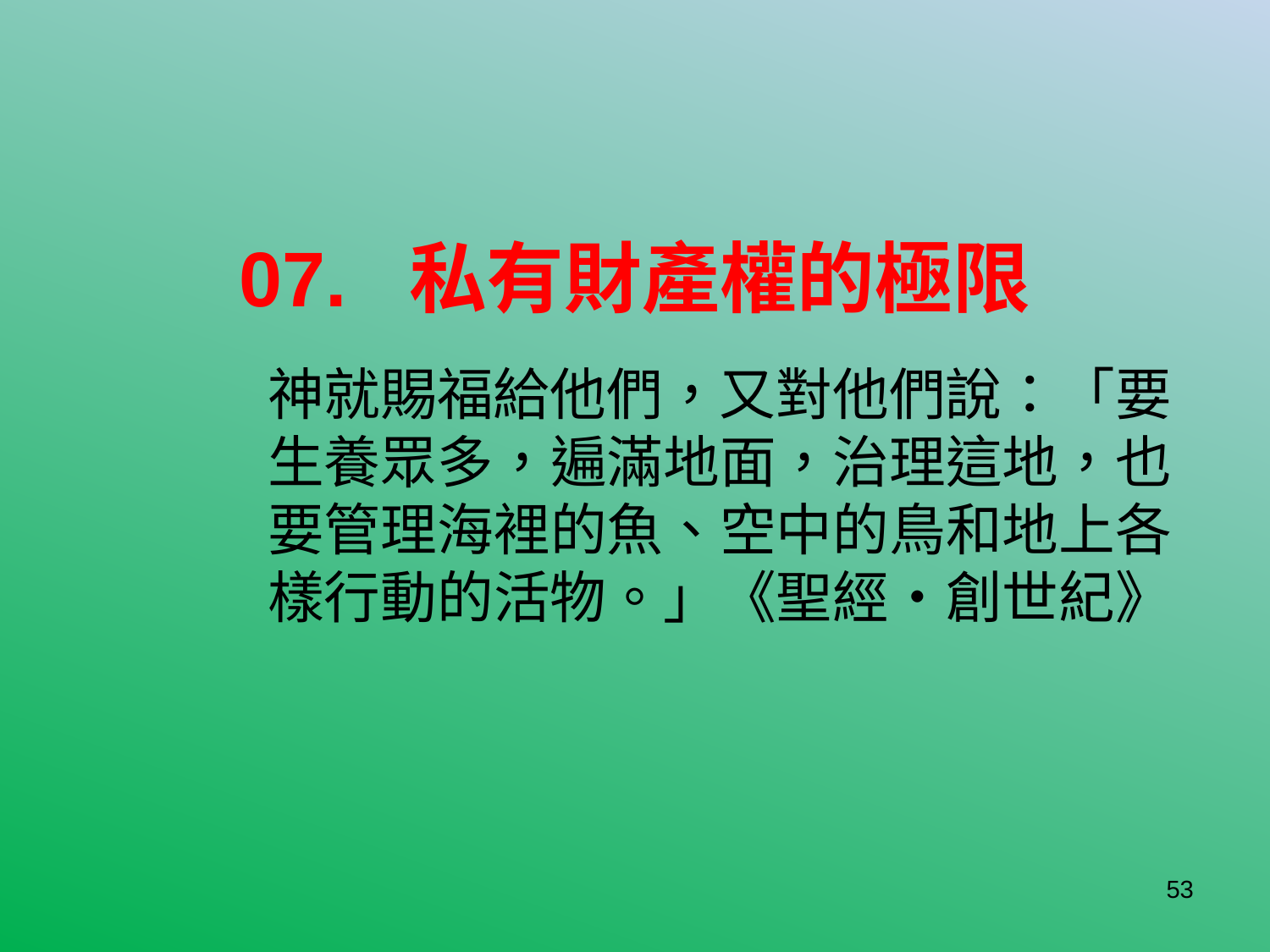

# 07.  私有財產權的極限
神就賜福給他們，又對他們說：「要生養眾多，遍滿地面，治理這地，也要管理海裡的魚、空中的鳥和地上各樣行動的活物。」《聖經‧創世紀》
53